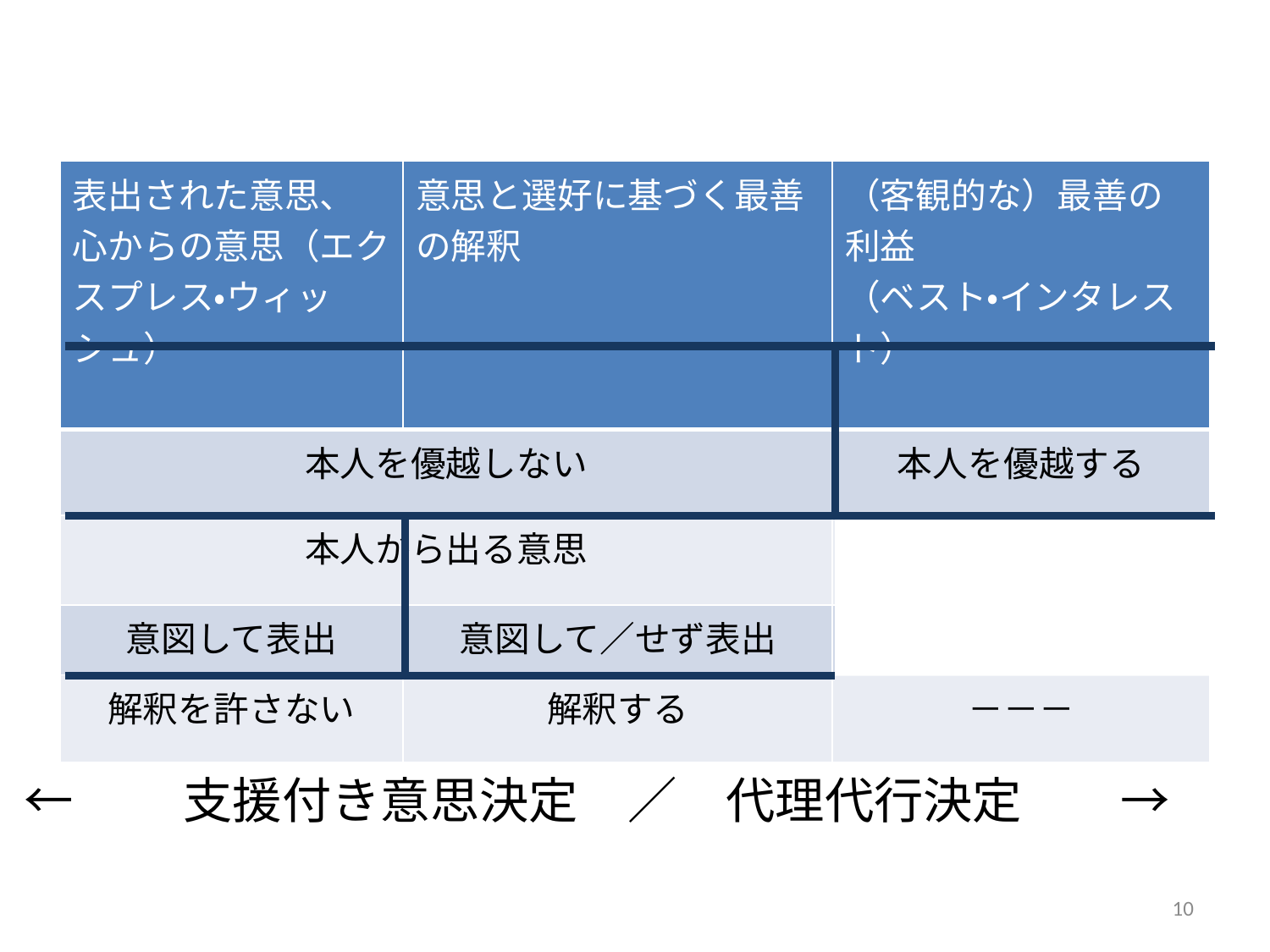

| 表出された意思、 心からの意思（エクスプレス・ウィッシュ） | 意思と選好に基づく最善の解釈 | （客観的な）最善の利益 （ベスト・インタレスト） |
| --- | --- | --- |
| 本人を優越しない |  | 本人を優越する |
| 本人から出る意思 |  | 周囲からの意見 |
| 意図して表出 | 意図して／せず表出 | －－－ |
| 解釈を許さない | 解釈する | －－－ |

←　　支援付き意思決定　／　代理代行決定　　→
10